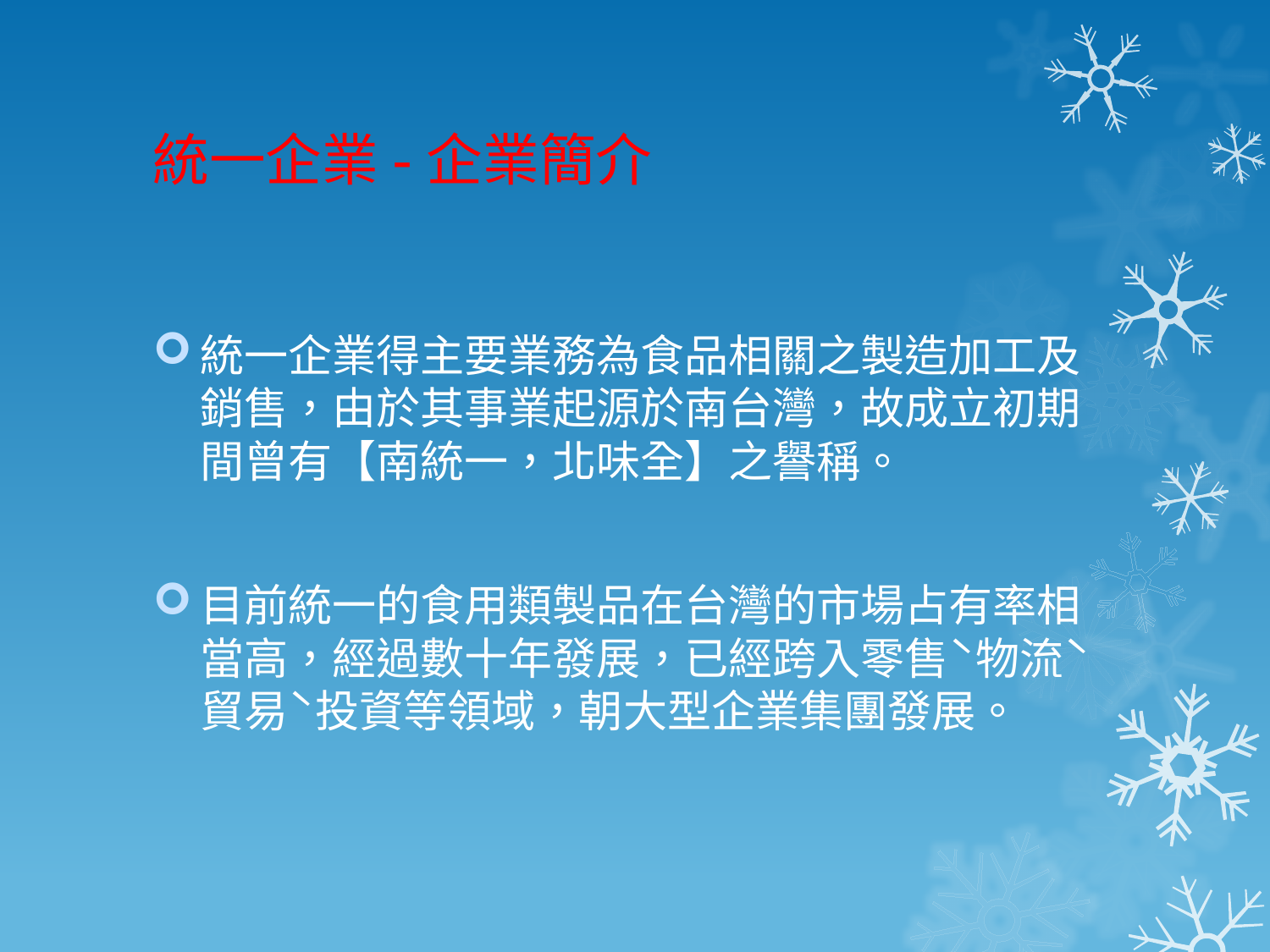

# 統一企業-企業簡介
統一企業得主要業務為食品相關之製造加工及銷售，由於其事業起源於南台灣，故成立初期間曾有【南統一，北味全】之譽稱。

目前統一的食用類製品在台灣的市場占有率相當高，經過數十年發展，已經跨入零售ˋ物流ˋ貿易ˋ投資等領域，朝大型企業集團發展。